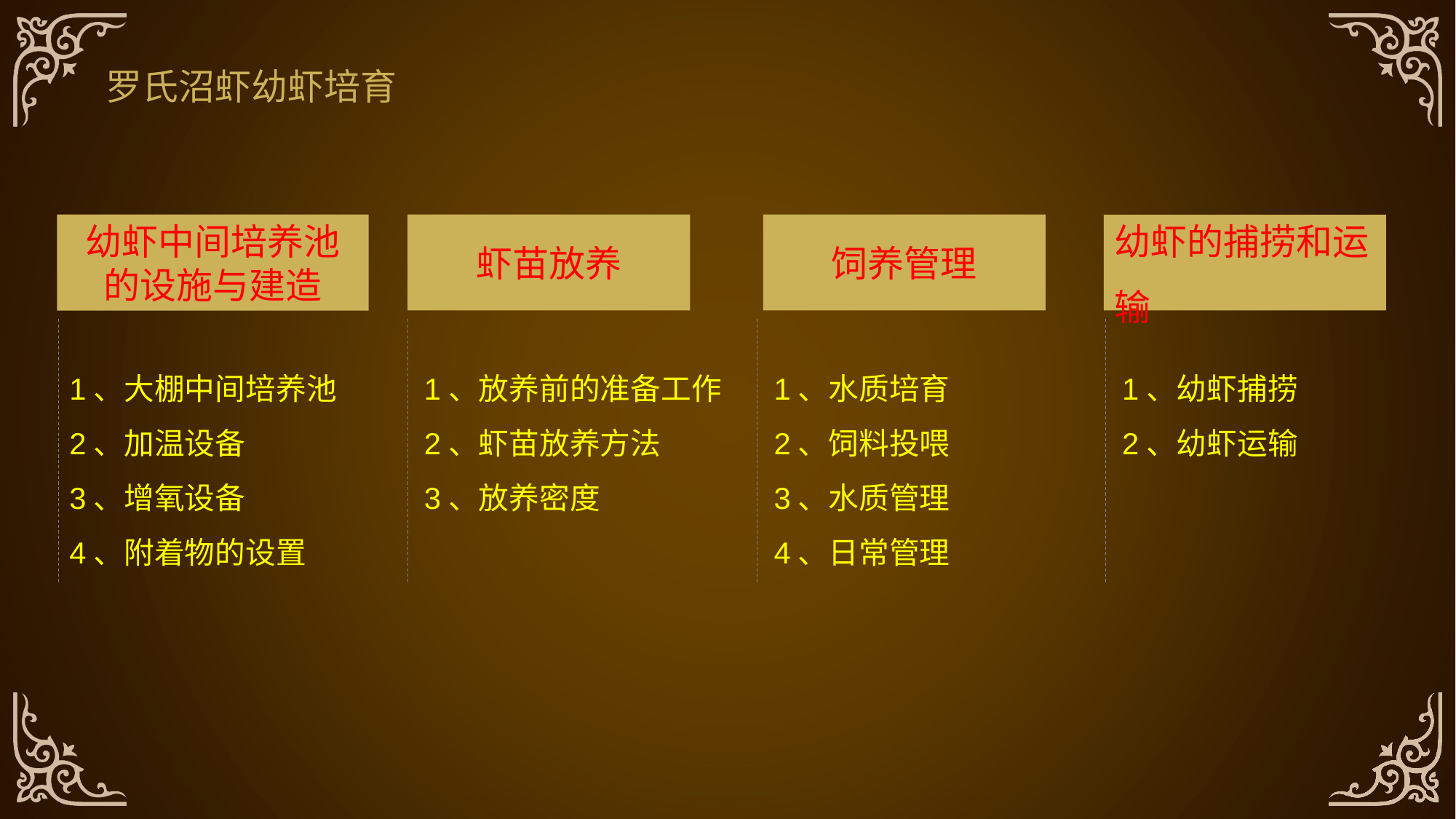

罗氏沼虾幼虾培育
幼虾中间培养池的设施与建造
虾苗放养
饲养管理
幼虾的捕捞和运输
1、大棚中间培养池
2、加温设备
3、增氧设备
4、附着物的设置

1、放养前的准备工作
2、虾苗放养方法
3、放养密度

1、水质培育
2、饲料投喂
3、水质管理
4、日常管理

1、幼虾捕捞
2、幼虾运输